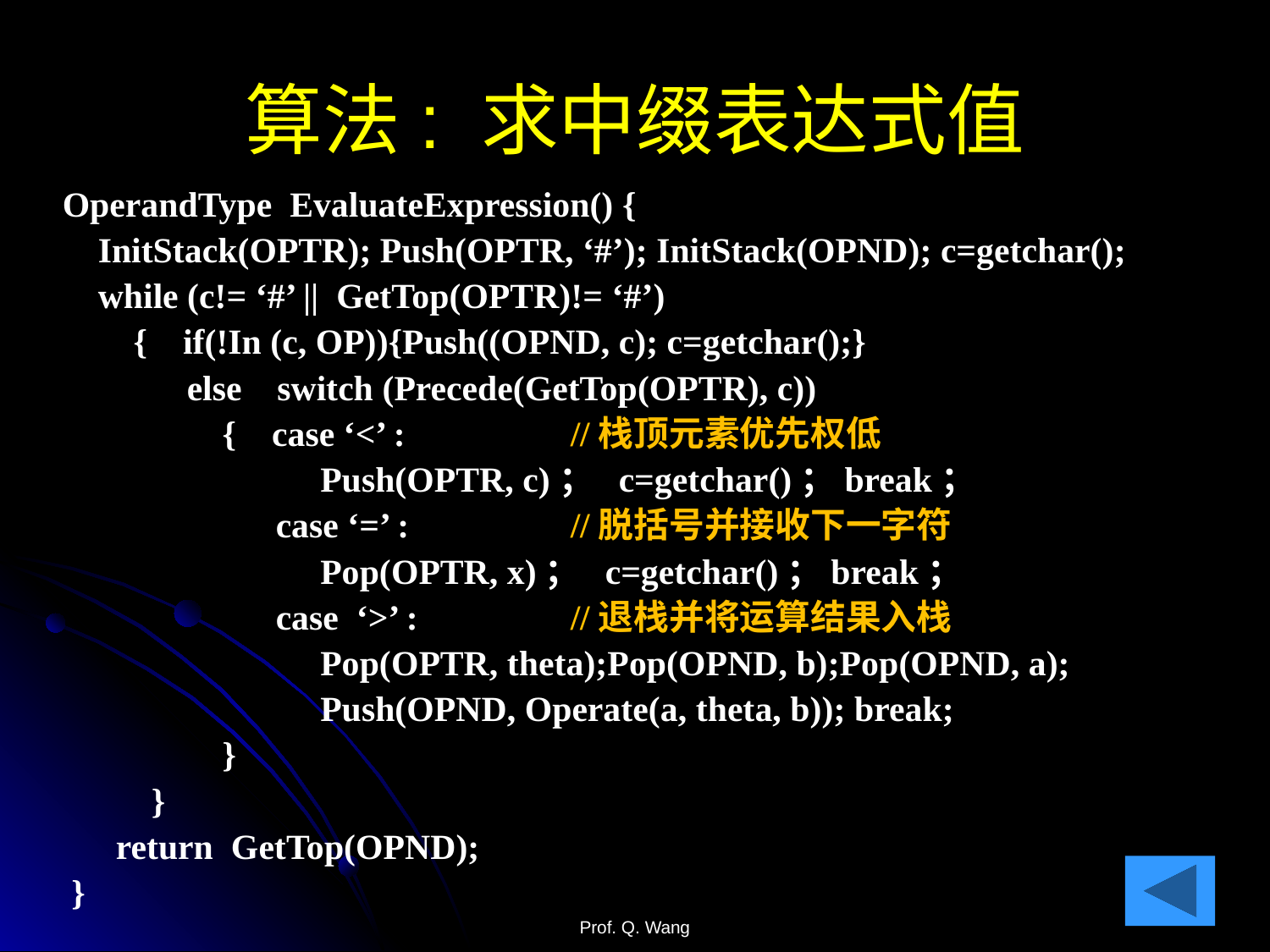

算法: 求中缀表达式值
OperandType  EvaluateExpression() {
    InitStack(OPTR); Push(OPTR, ‘#’); InitStack(OPND); c=getchar();
    while (c!= ‘#’ ||  GetTop(OPTR)!= ‘#’)
        {    if(!In (c, OP)){Push((OPND, c); c=getchar();}
              else    switch (Precede(GetTop(OPTR), c))
                  {    case ‘<’ :  		//栈顶元素优先权低
                             Push(OPTR, c)；  c=getchar()；break；
                        case ‘=’ :		//脱括号并接收下一字符
                             Pop(OPTR, x)；  c=getchar()；break；
                        case  ‘>’ :  		//退栈并将运算结果入栈
                             Pop(OPTR, theta);Pop(OPND, b);Pop(OPND, a);
                             Push(OPND, Operate(a, theta, b)); break;
                  }
          }
      return  GetTop(OPND);
 }

Prof. Q. Wang